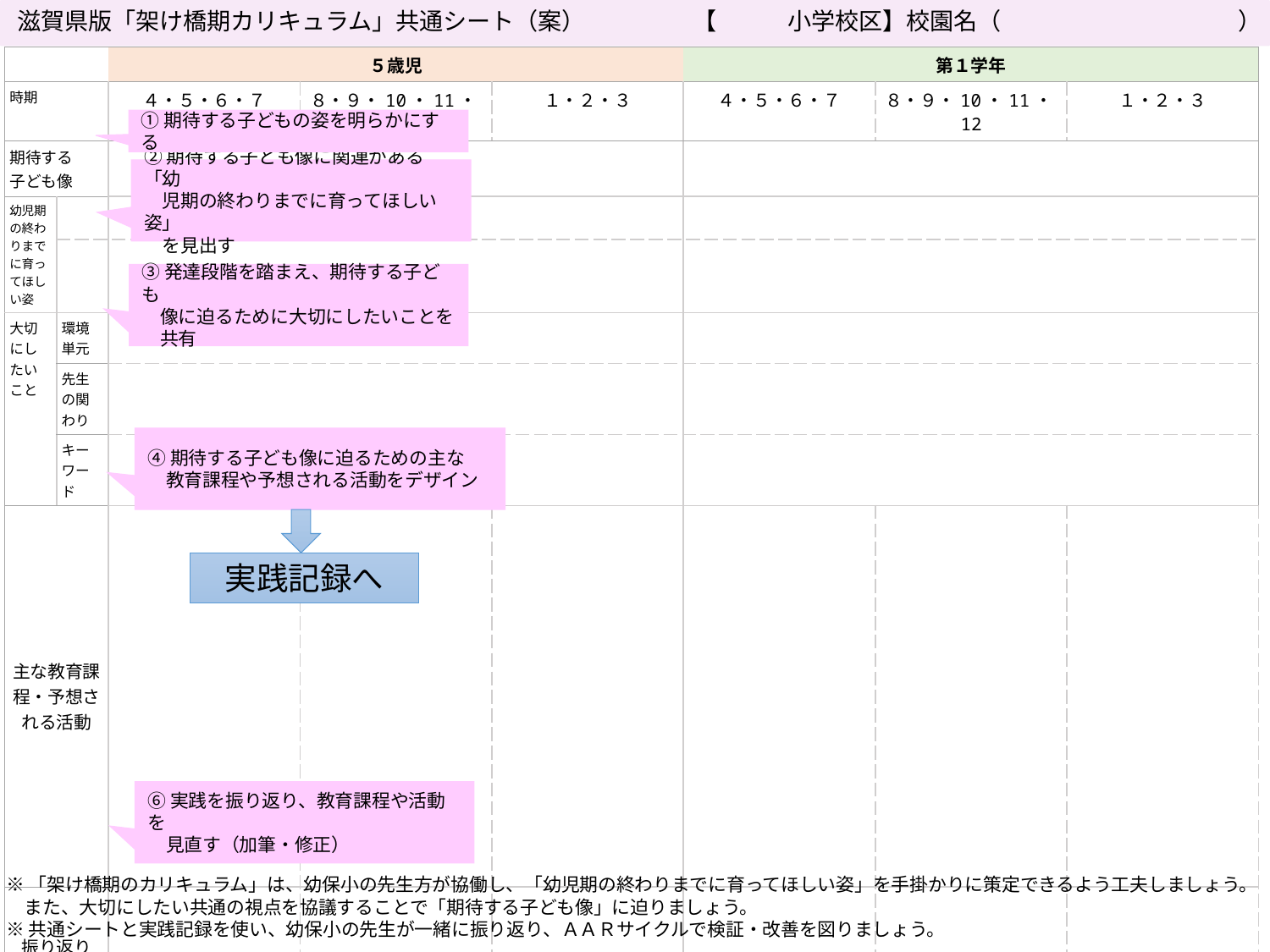

滋賀県版「架け橋期カリキュラム」共通シート（案）
【　　　小学校区】校園名（　　　　　　　　　　）
|  |  | ５歳児 |  |  | 第１学年 |  |  |
| --- | --- | --- | --- | --- | --- | --- | --- |
| 時期 |  | ４・５・６・７ | ８・９・10・11・12 | １・２・３ | ４・５・６・７ | ８・９・10・11・12 | １・２・３ |
| 期待する 子ども像 |  |  |  |  |  |  |  |
| 幼児期の終わりまでに育ってほしい姿 |  |  |  |  |  |  |  |
|  |  |  |  |  |  |  |  |
| 大切にしたいこと | 環境単元 |  |  |  |  |  |  |
|  | 先生の関わり |  |  |  |  |  |  |
|  | キーワード |  |  |  |  |  |  |
| 主な教育課程・予想される活動 |  |  |  |  |  |  |  |
| 振り返り |  |  |  |  |  |  |  |
①期待する子どもの姿を明らかにする
②期待する子ども像に関連がある「幼
　児期の終わりまでに育ってほしい姿」
　を見出す
③発達段階を踏まえ、期待する子ども
　像に迫るために大切にしたいことを
　共有
④期待する子ども像に迫るための主な
　教育課程や予想される活動をデザイン

実践記録へ
⑥実践を振り返り、教育課程や活動を
　見直す（加筆・修正）
※「架け橋期のカリキュラム」は、幼保小の先生方が協働し、「幼児期の終わりまでに育ってほしい姿」を手掛かりに策定できるよう工夫しましょう。
　また、大切にしたい共通の視点を協議することで「期待する子ども像」に迫りましょう。
※共通シートと実践記録を使い、幼保小の先生が一緒に振り返り、ＡＡＲサイクルで検証・改善を図りましょう。